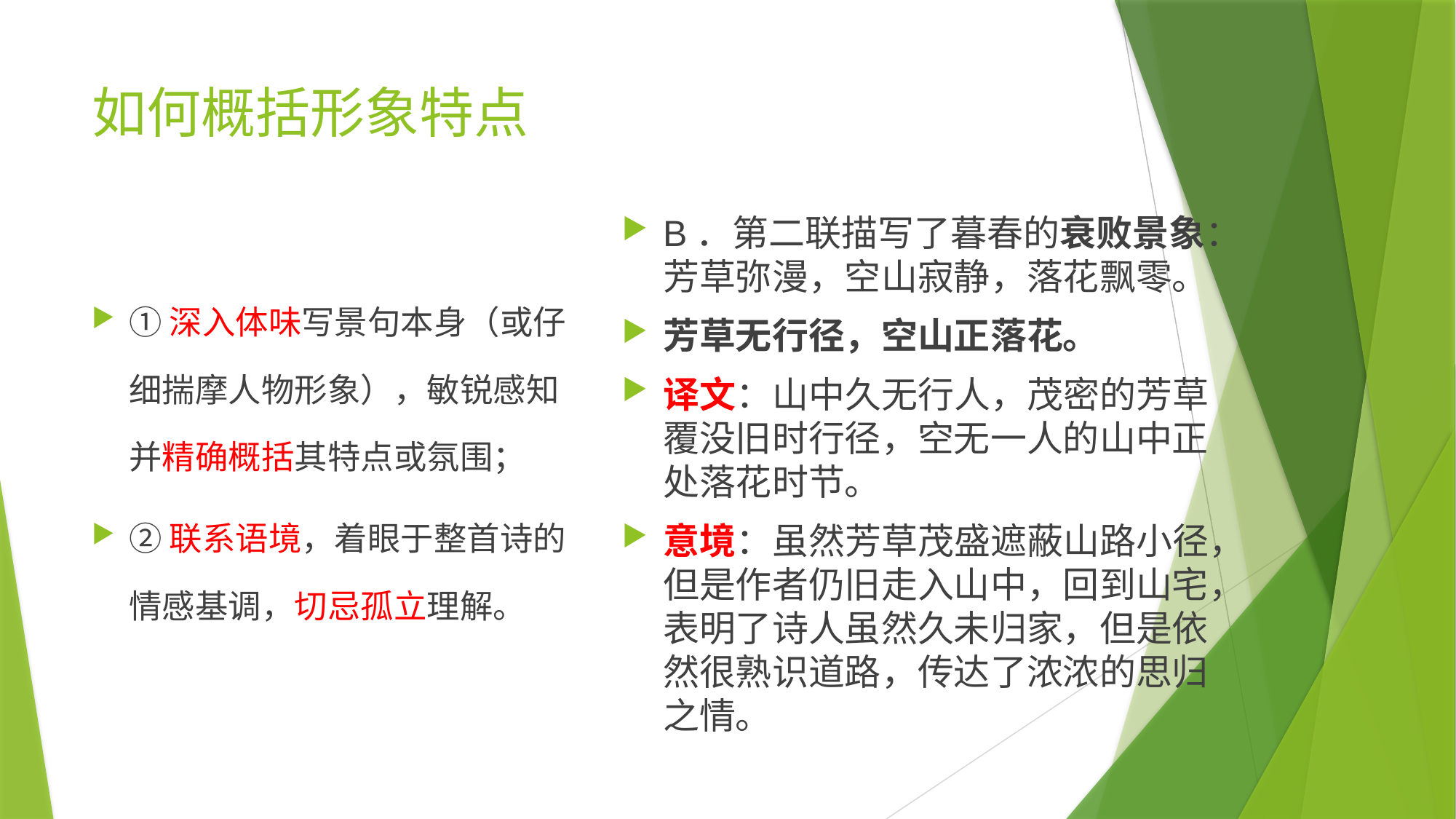

# 如何概括形象特点
B．第二联描写了暮春的衰败景象：芳草弥漫，空山寂静，落花飘零。
芳草无行径，空山正落花。
译文：山中久无行人，茂密的芳草覆没旧时行径，空无一人的山中正处落花时节。
意境：虽然芳草茂盛遮蔽山路小径，但是作者仍旧走入山中，回到山宅，表明了诗人虽然久未归家，但是依然很熟识道路，传达了浓浓的思归之情。

①深入体味写景句本身（或仔细揣摩人物形象），敏锐感知并精确概括其特点或氛围；
②联系语境，着眼于整首诗的情感基调，切忌孤立理解。